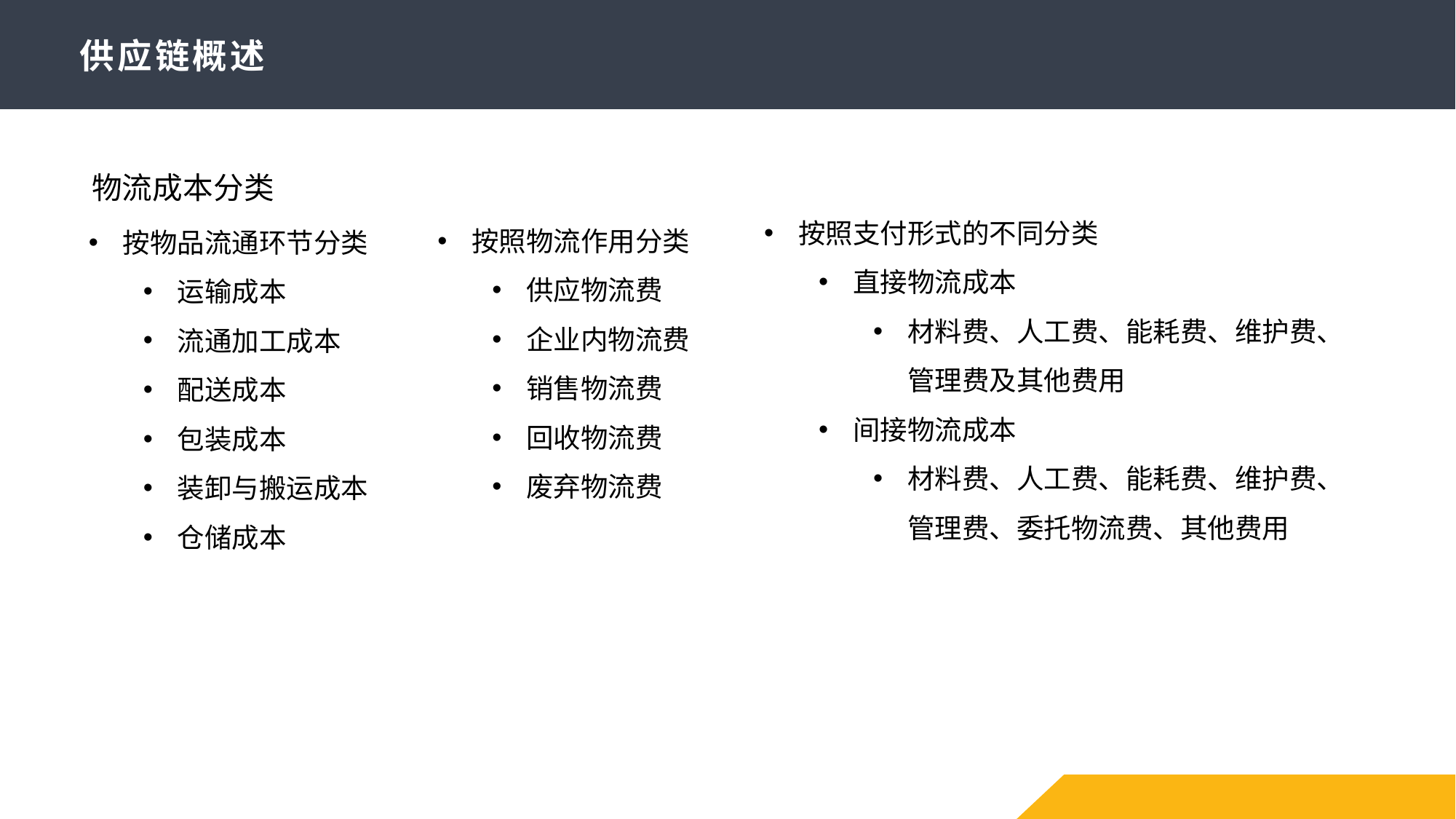

# 供应链概述
物流成本分类
按照支付形式的不同分类
直接物流成本
材料费、人工费、能耗费、维护费、管理费及其他费用
间接物流成本
材料费、人工费、能耗费、维护费、管理费、委托物流费、其他费用

按照物流作用分类
供应物流费
企业内物流费
销售物流费
回收物流费
废弃物流费
按物品流通环节分类
运输成本
流通加工成本
配送成本
包装成本
装卸与搬运成本
仓储成本